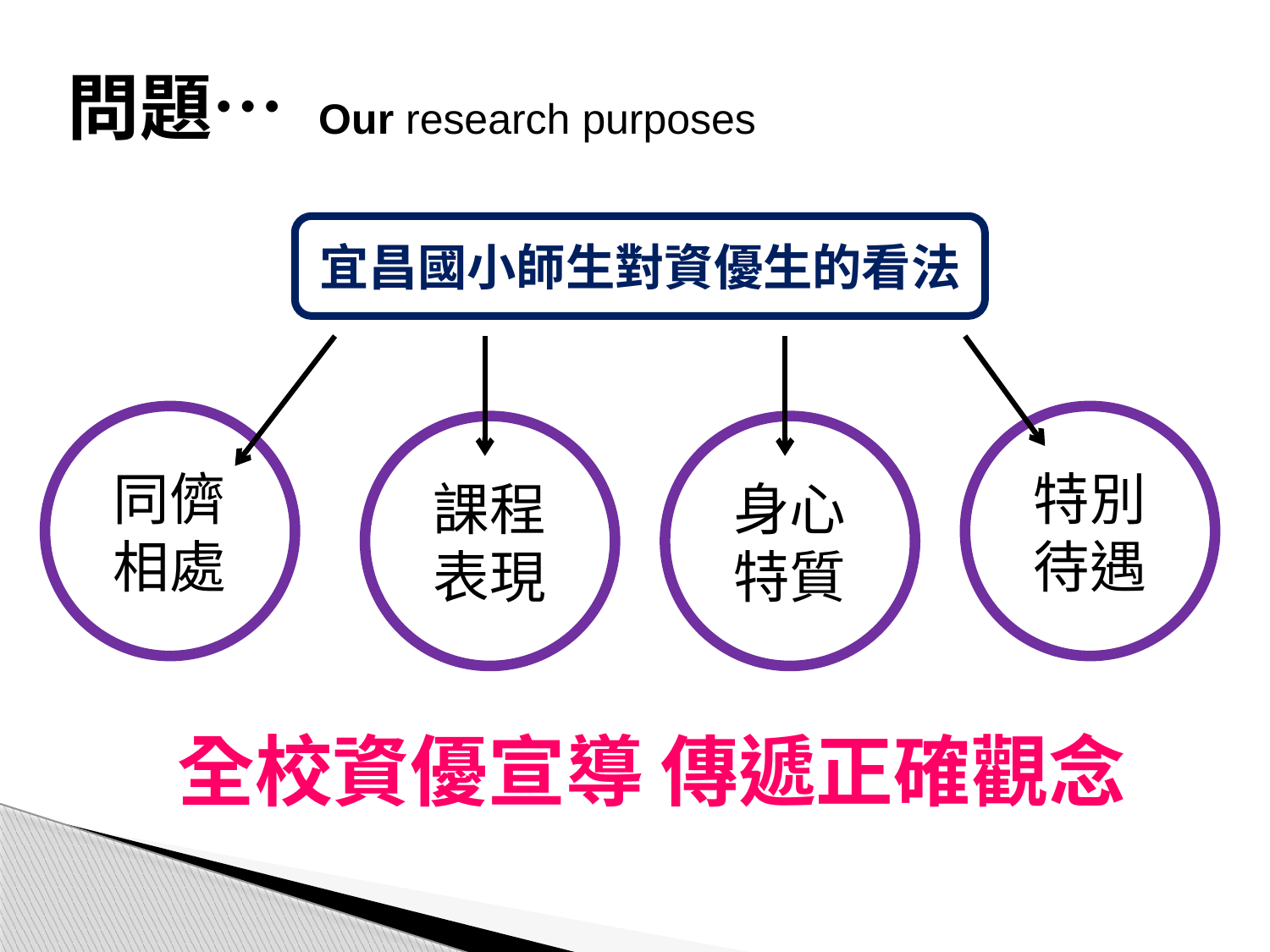

# 問題… Our research purposes
宜昌國小師生對資優生的看法
同儕相處
課程表現
身心特質
特別待遇
全校資優宣導 傳遞正確觀念